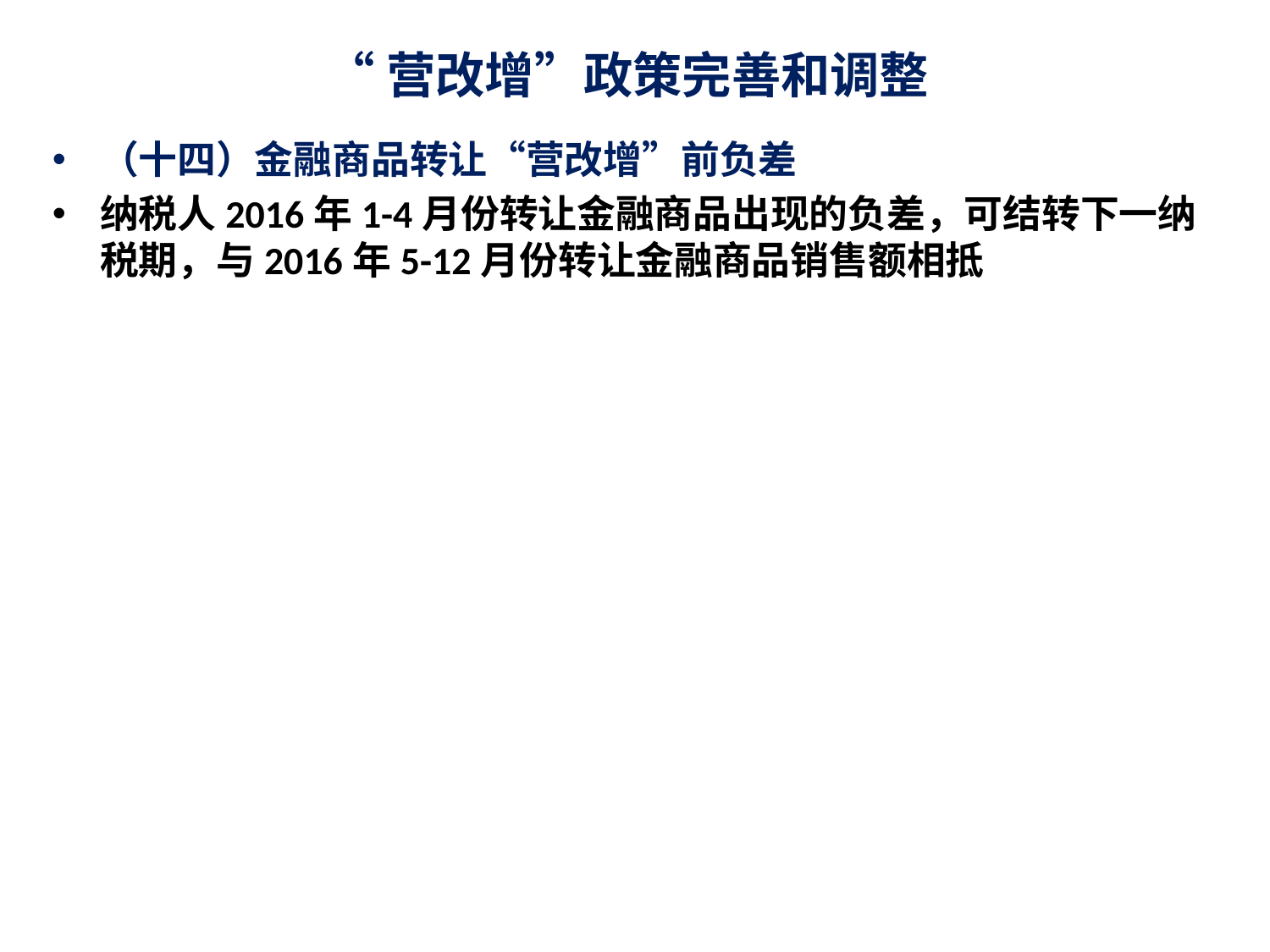

# “营改增”政策完善和调整
（十四）金融商品转让“营改增”前负差
纳税人2016年1-4月份转让金融商品出现的负差，可结转下一纳税期，与2016年5-12月份转让金融商品销售额相抵